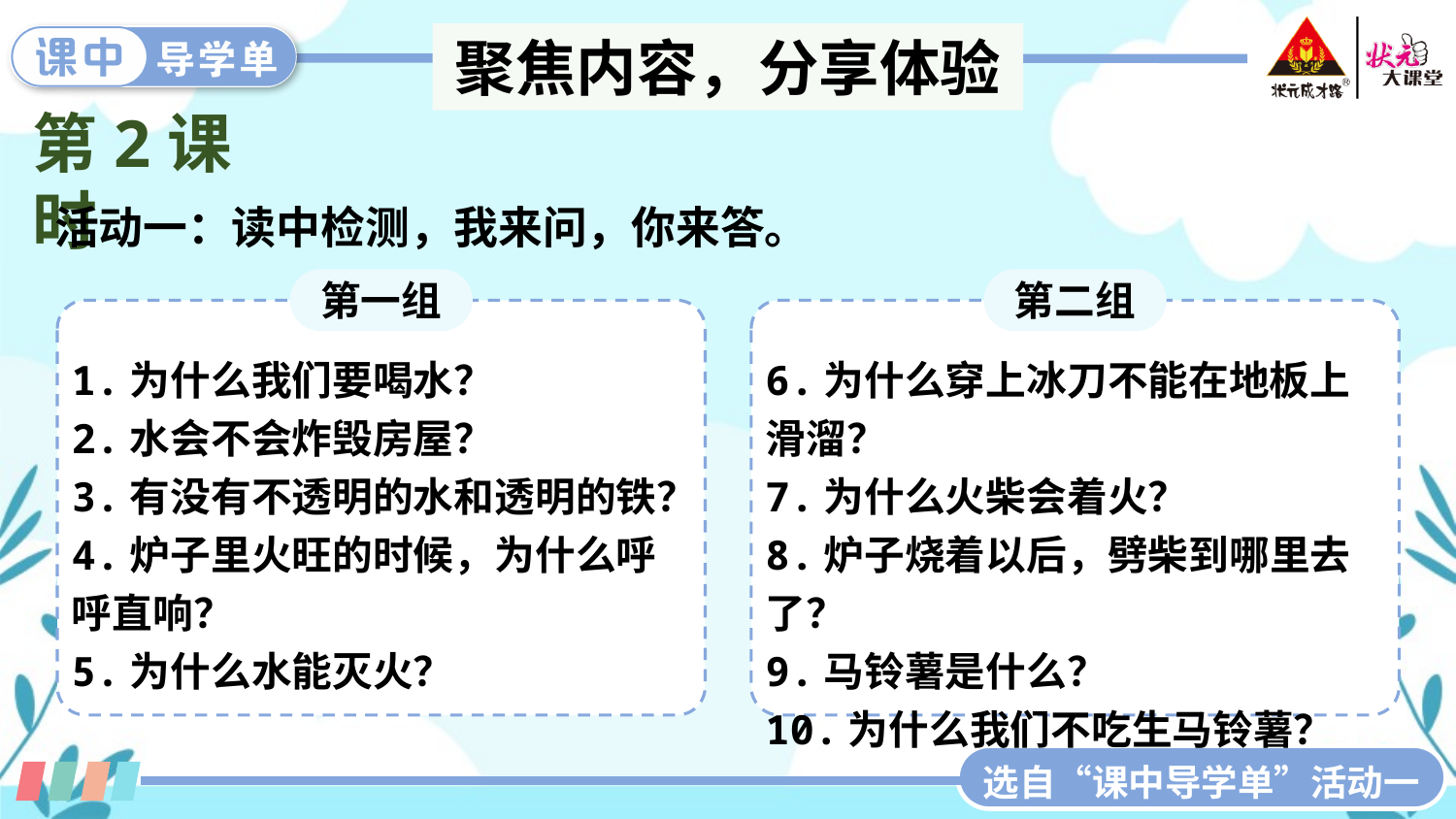

聚焦内容，分享体验
第2课时
活动一：读中检测，我来问，你来答。
第一组

1.为什么我们要喝水？
2.水会不会炸毁房屋？
3.有没有不透明的水和透明的铁？
4.炉子里火旺的时候，为什么呼呼直响？
5.为什么水能灭火？
第二组

6.为什么穿上冰刀不能在地板上滑溜？
7.为什么火柴会着火？
8.炉子烧着以后，劈柴到哪里去了？
9.马铃薯是什么？
10.为什么我们不吃生马铃薯？
选自“课中导学单”活动一